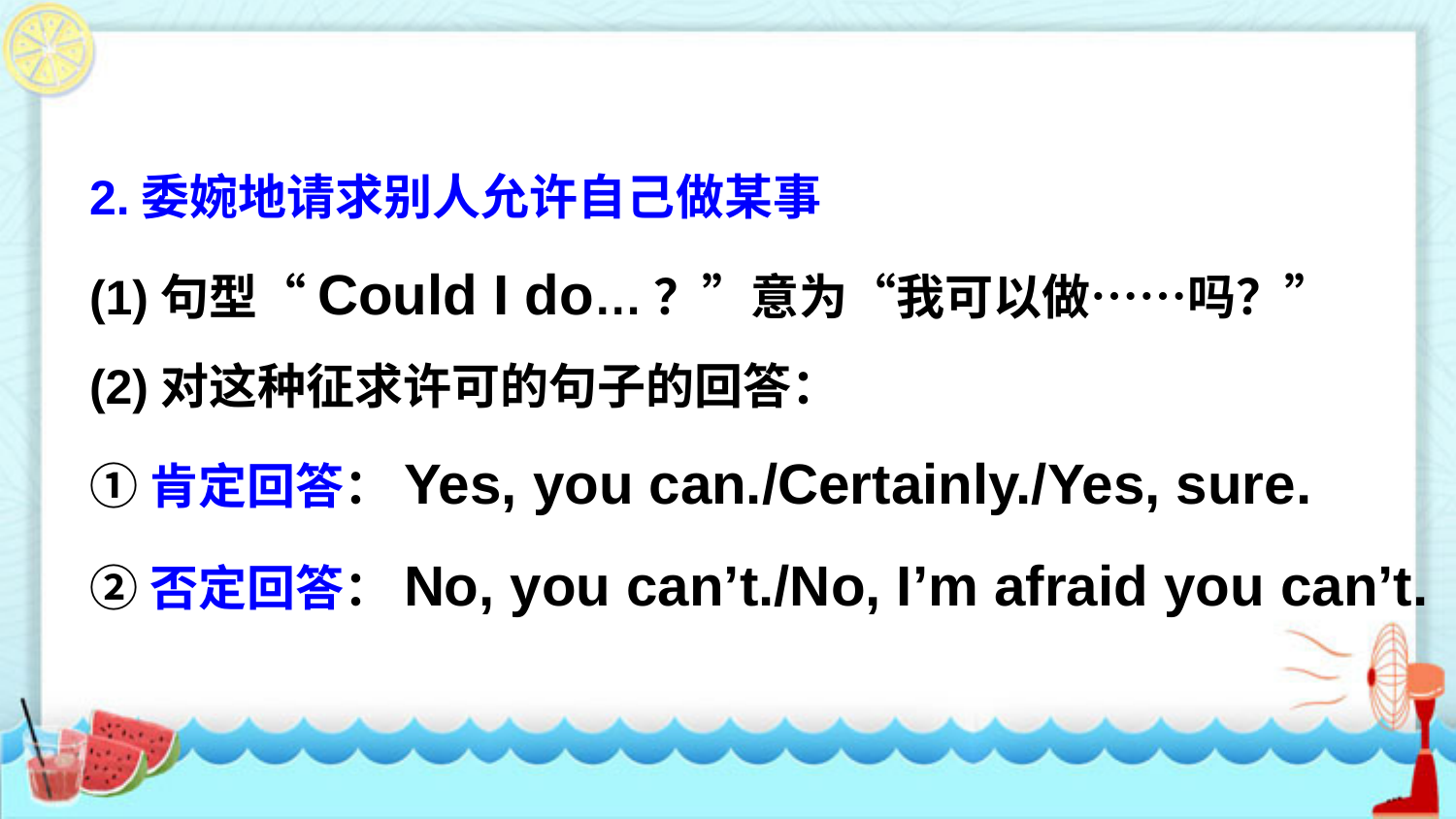

2.委婉地请求别人允许自己做某事
(1)句型“Could I do…？”意为“我可以做……吗？”
(2)对这种征求许可的句子的回答：
①肯定回答：Yes, you can./Certainly./Yes, sure.
②否定回答：No, you can’t./No, I’m afraid you can’t.